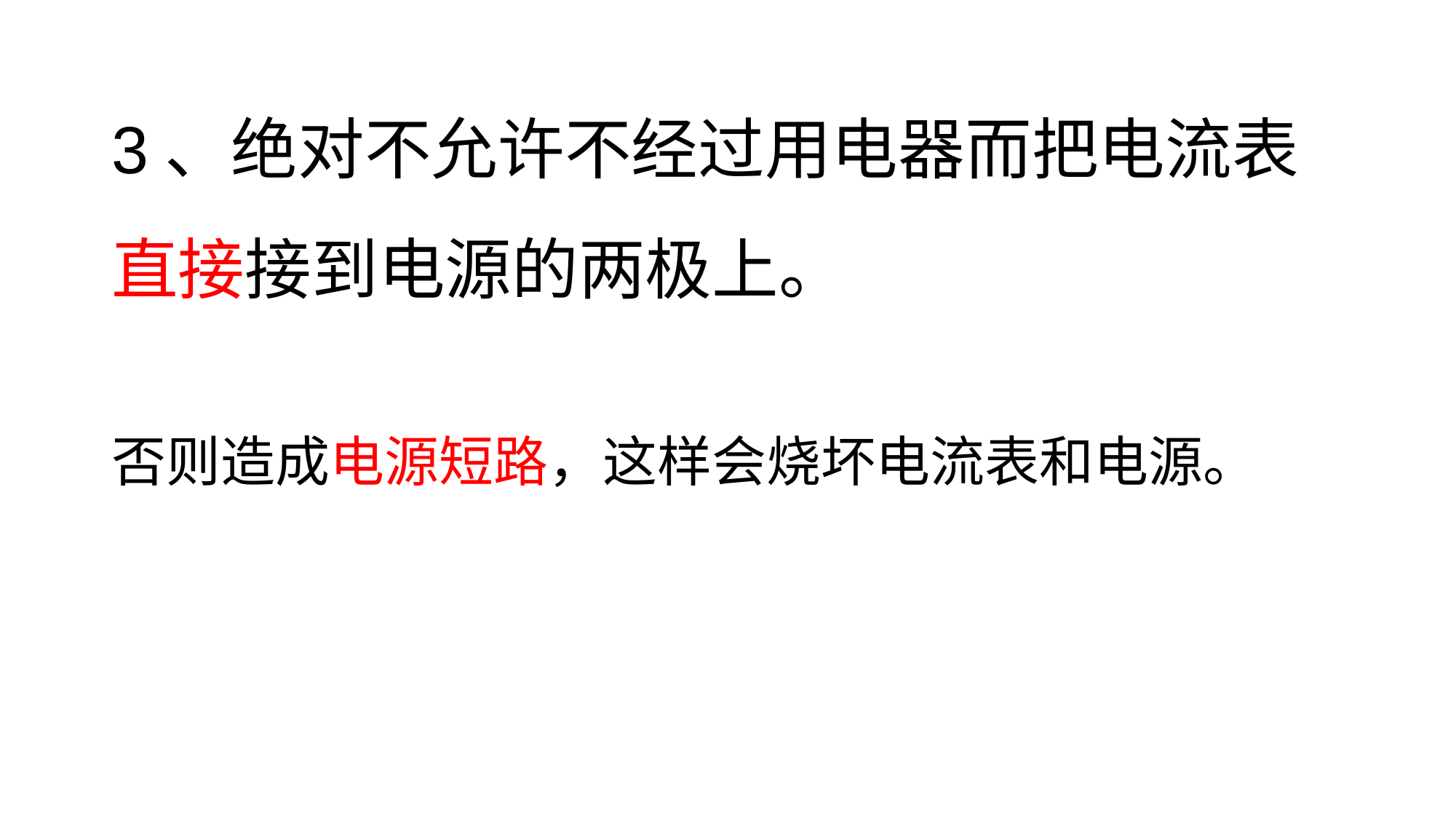

3、绝对不允许不经过用电器而把电流表直接接到电源的两极上。

否则造成电源短路，这样会烧坏电流表和电源。